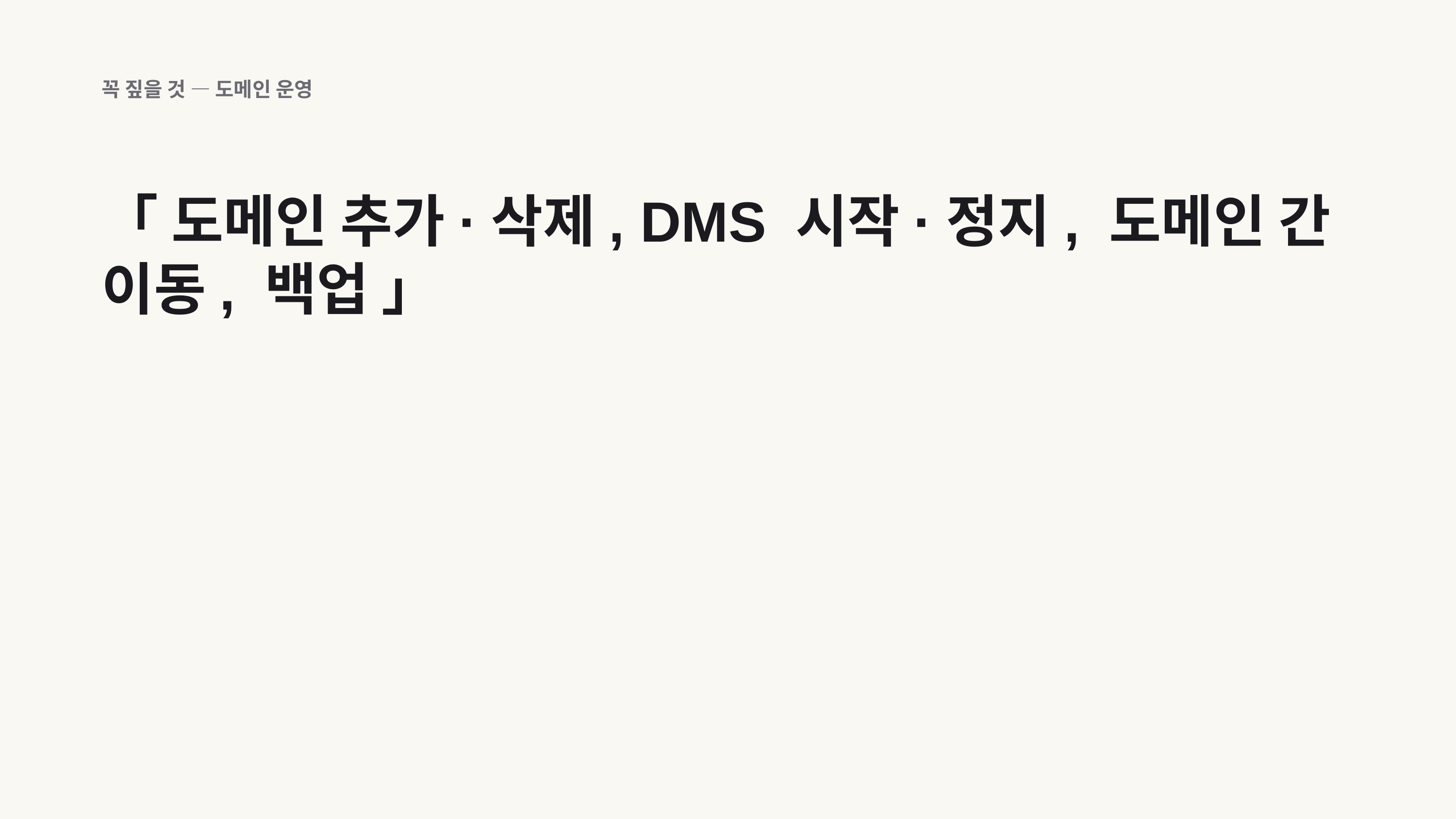

꼭 짚을 것 — 도메인 운영
「 도메인 추가·삭제, DMS 시작·정지, 도메인 간 이동, 백업 」